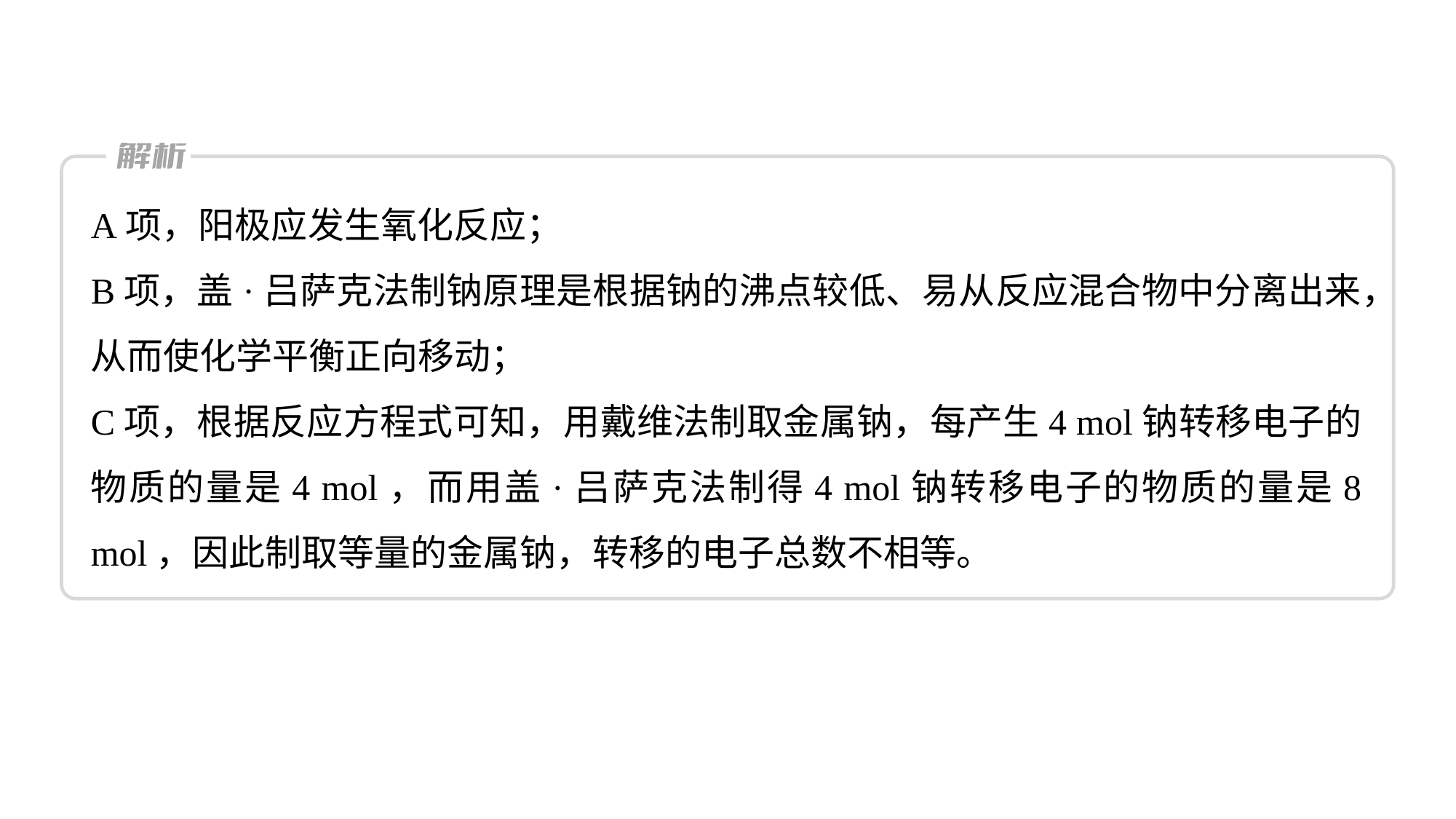

A项，阳极应发生氧化反应；
B项，盖·吕萨克法制钠原理是根据钠的沸点较低、易从反应混合物中分离出来，从而使化学平衡正向移动；
C项，根据反应方程式可知，用戴维法制取金属钠，每产生4 mol钠转移电子的物质的量是4 mol，而用盖·吕萨克法制得4 mol钠转移电子的物质的量是8 mol，因此制取等量的金属钠，转移的电子总数不相等。